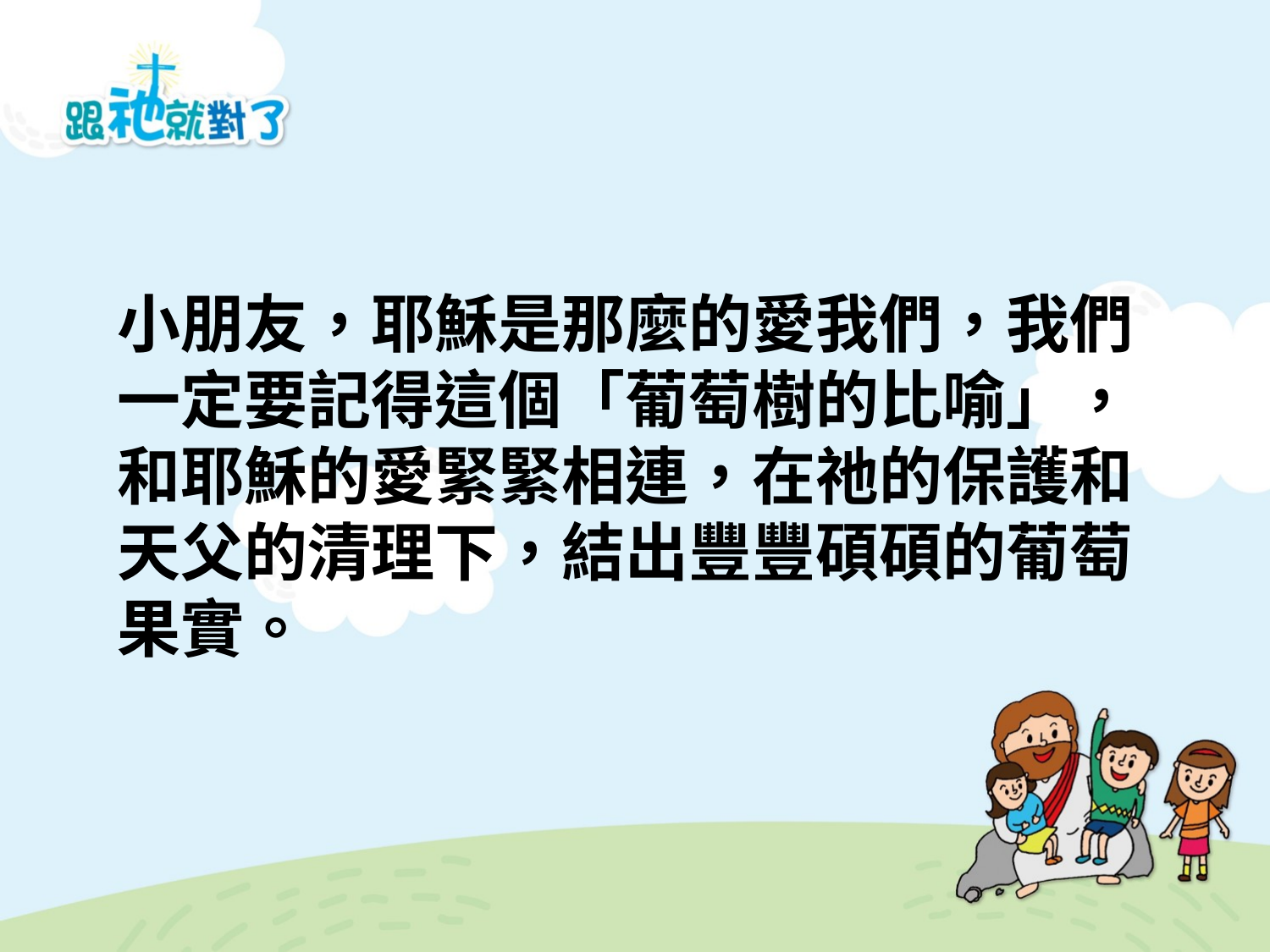

小朋友，耶穌是那麼的愛我們，我們一定要記得這個「葡萄樹的比喻」，和耶穌的愛緊緊相連，在祂的保護和天父的清理下，結出豐豐碩碩的葡萄果實。